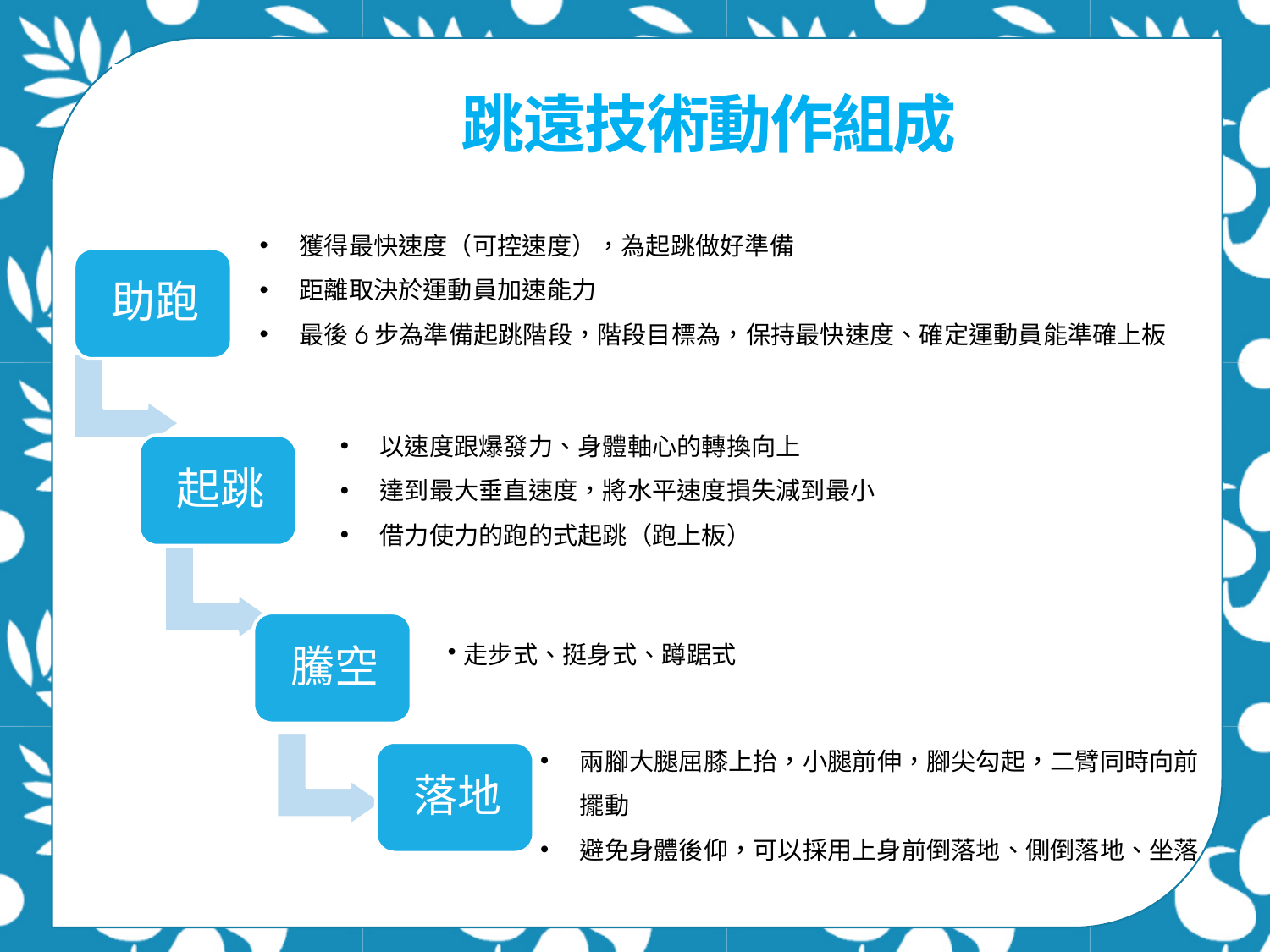

跳遠技術動作組成
獲得最快速度（可控速度），為起跳做好準備
距離取決於運動員加速能力
最後6步為準備起跳階段，階段目標為，保持最快速度、確定運動員能準確上板
助跑

起跳

騰空
走步式、挺身式、蹲踞式
落地
以速度跟爆發力、身體軸心的轉換向上
達到最大垂直速度，將水平速度損失減到最小
借力使力的跑的式起跳（跑上板）
兩腳大腿屈膝上抬，小腿前伸，腳尖勾起，二臂同時向前擺動
避免身體後仰，可以採用上身前倒落地、側倒落地、坐落